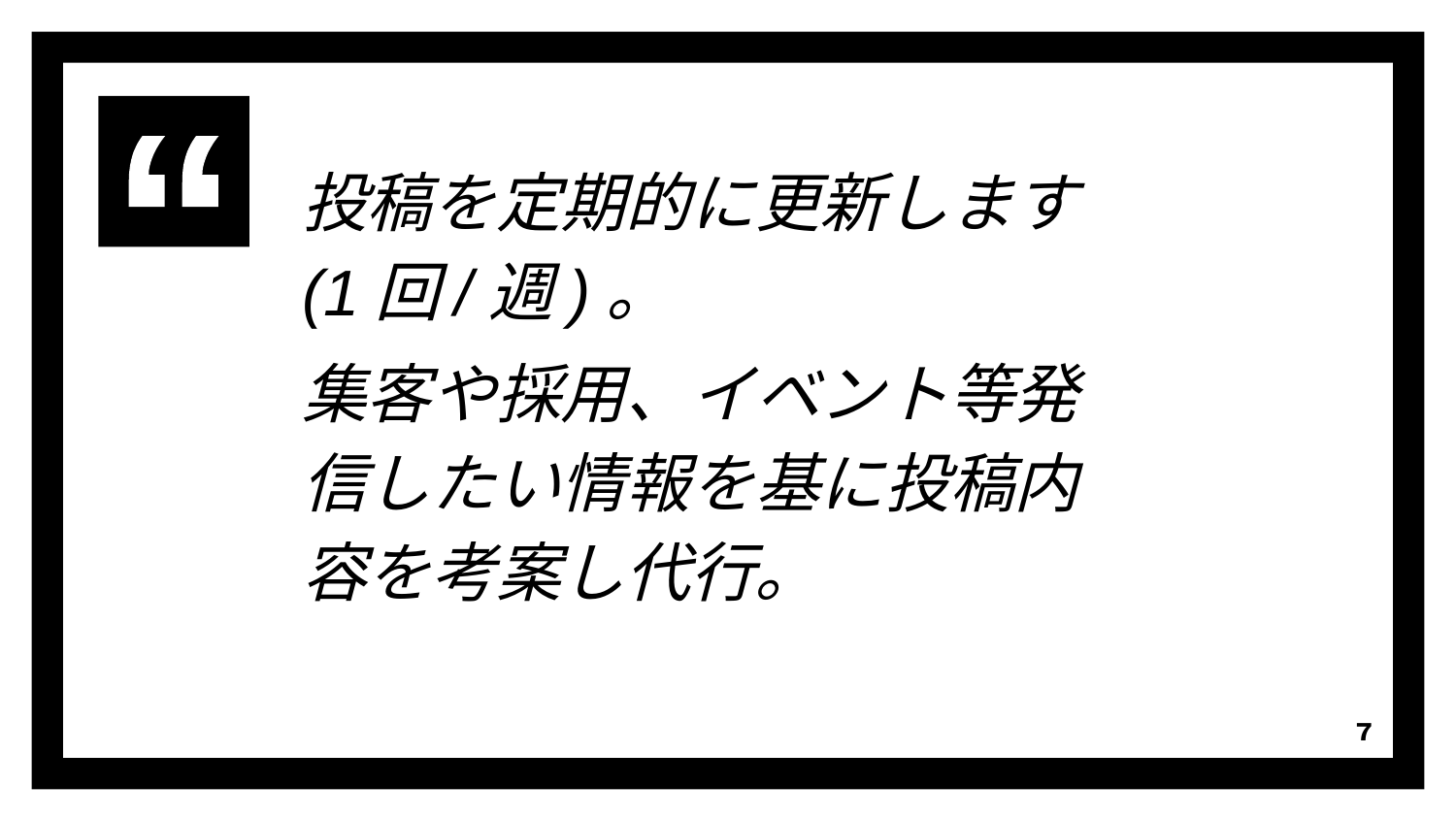

投稿を定期的に更新します(1回/週)。
集客や採用、イベント等発信したい情報を基に投稿内容を考案し代行。
7